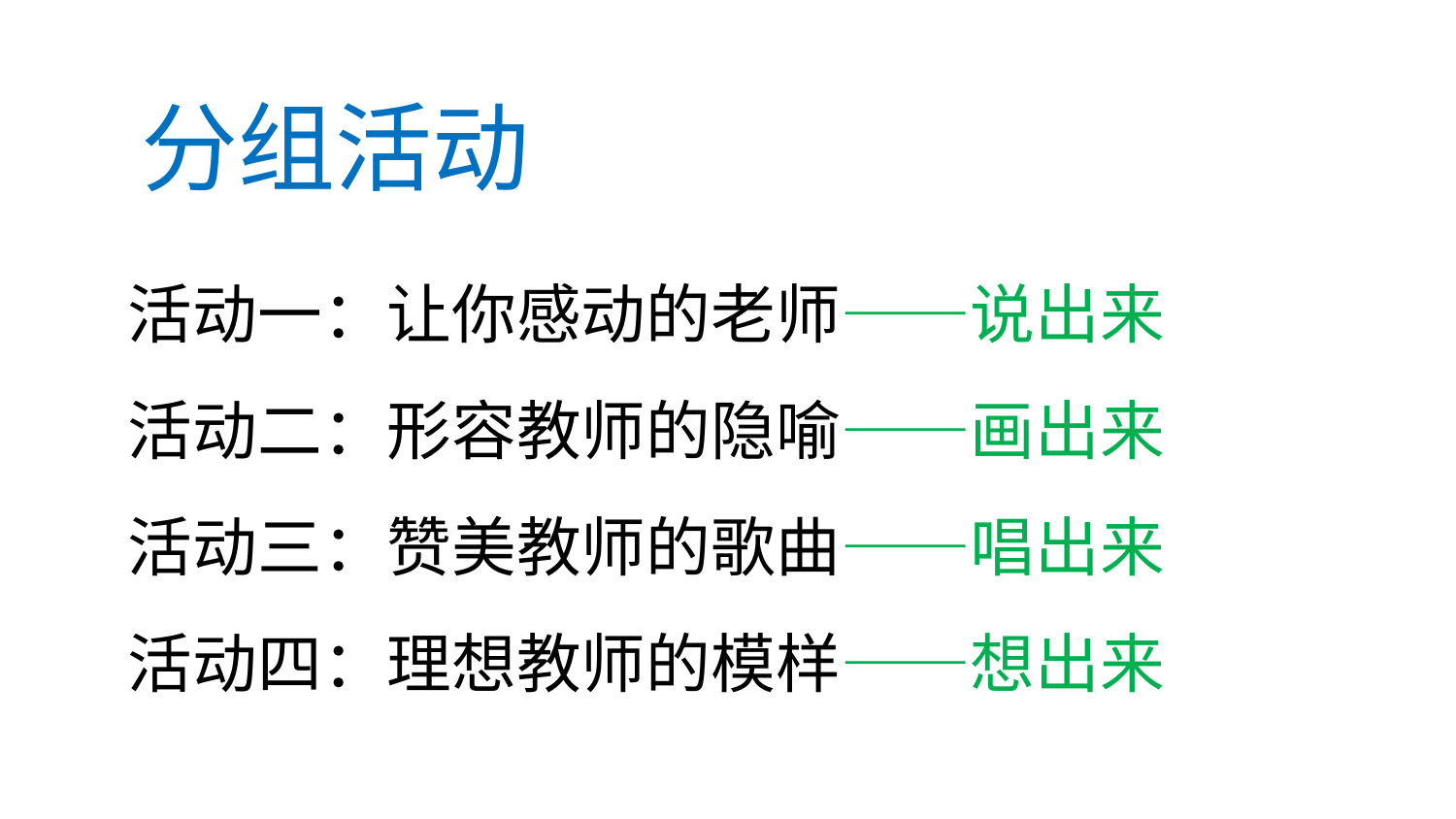

分组活动
活动一：让你感动的老师——说出来
活动二：形容教师的隐喻——画出来
活动三：赞美教师的歌曲——唱出来
活动四：理想教师的模样——想出来